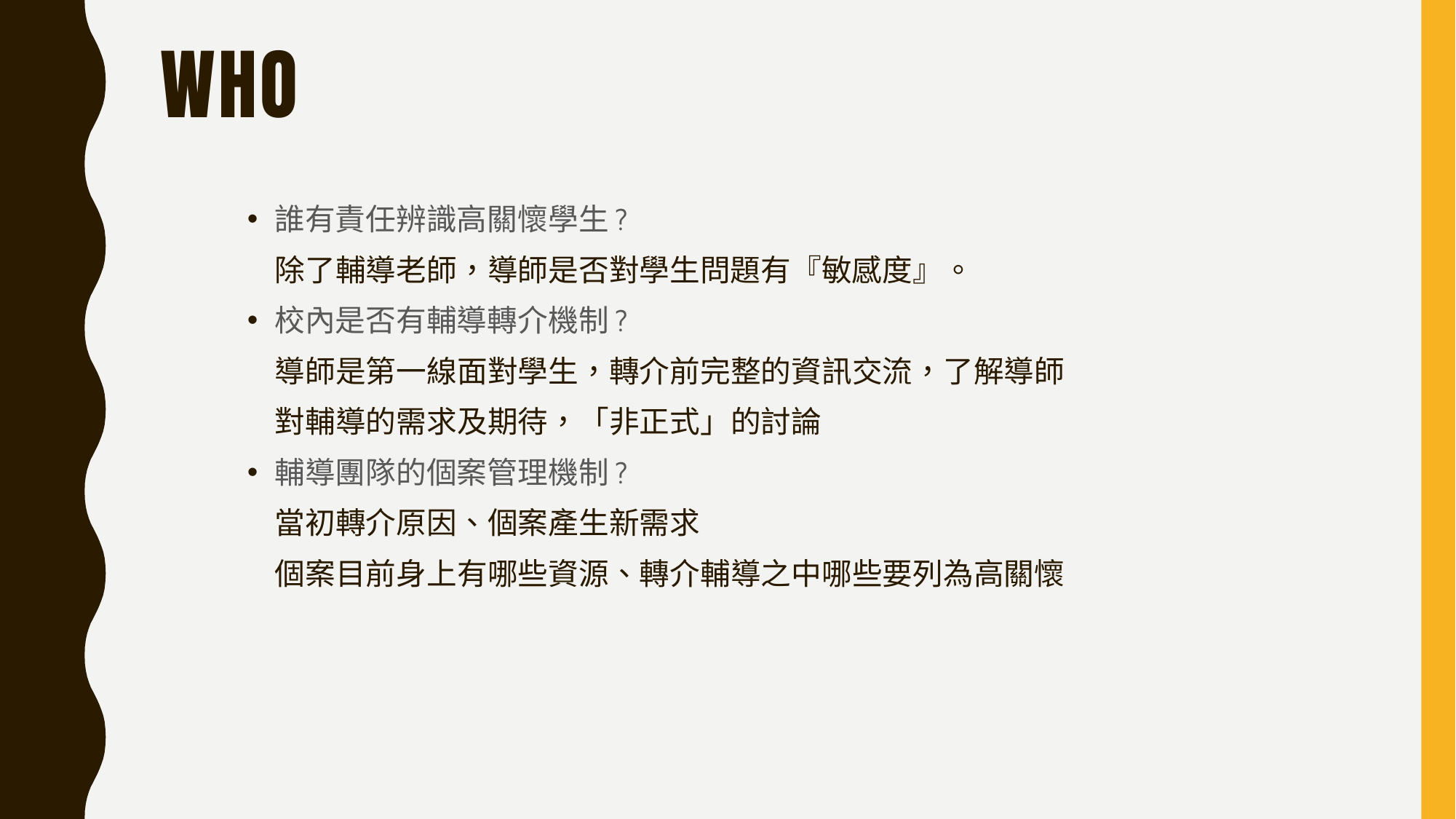

# WHO
誰有責任辨識高關懷學生?
   除了輔導老師，導師是否對學生問題有『敏感度』。
校內是否有輔導轉介機制?
   導師是第一線面對學生，轉介前完整的資訊交流，了解導師
   對輔導的需求及期待，「非正式」的討論
輔導團隊的個案管理機制?
   當初轉介原因、個案產生新需求
   個案目前身上有哪些資源、轉介輔導之中哪些要列為高關懷